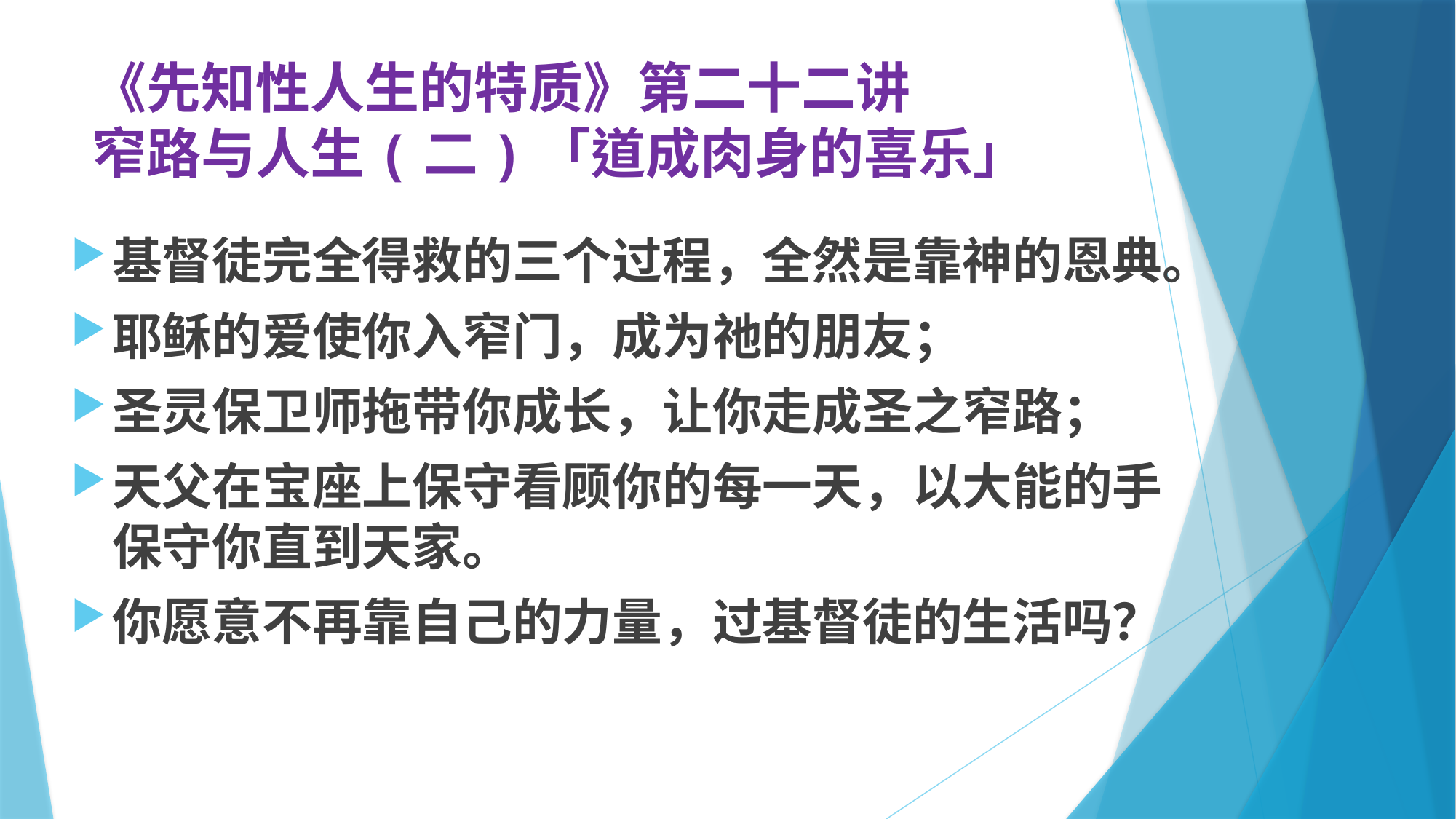

# 《先知性人生的特质》第二十二讲 窄路与人生(二)「道成肉身的喜乐」
基督徒完全得救的三个过程，全然是靠神的恩典。
耶稣的爱使你入窄门，成为祂的朋友；
圣灵保卫师拖带你成长，让你走成圣之窄路；
天父在宝座上保守看顾你的每一天，以大能的手保守你直到天家。
你愿意不再靠自己的力量，过基督徒的生活吗？